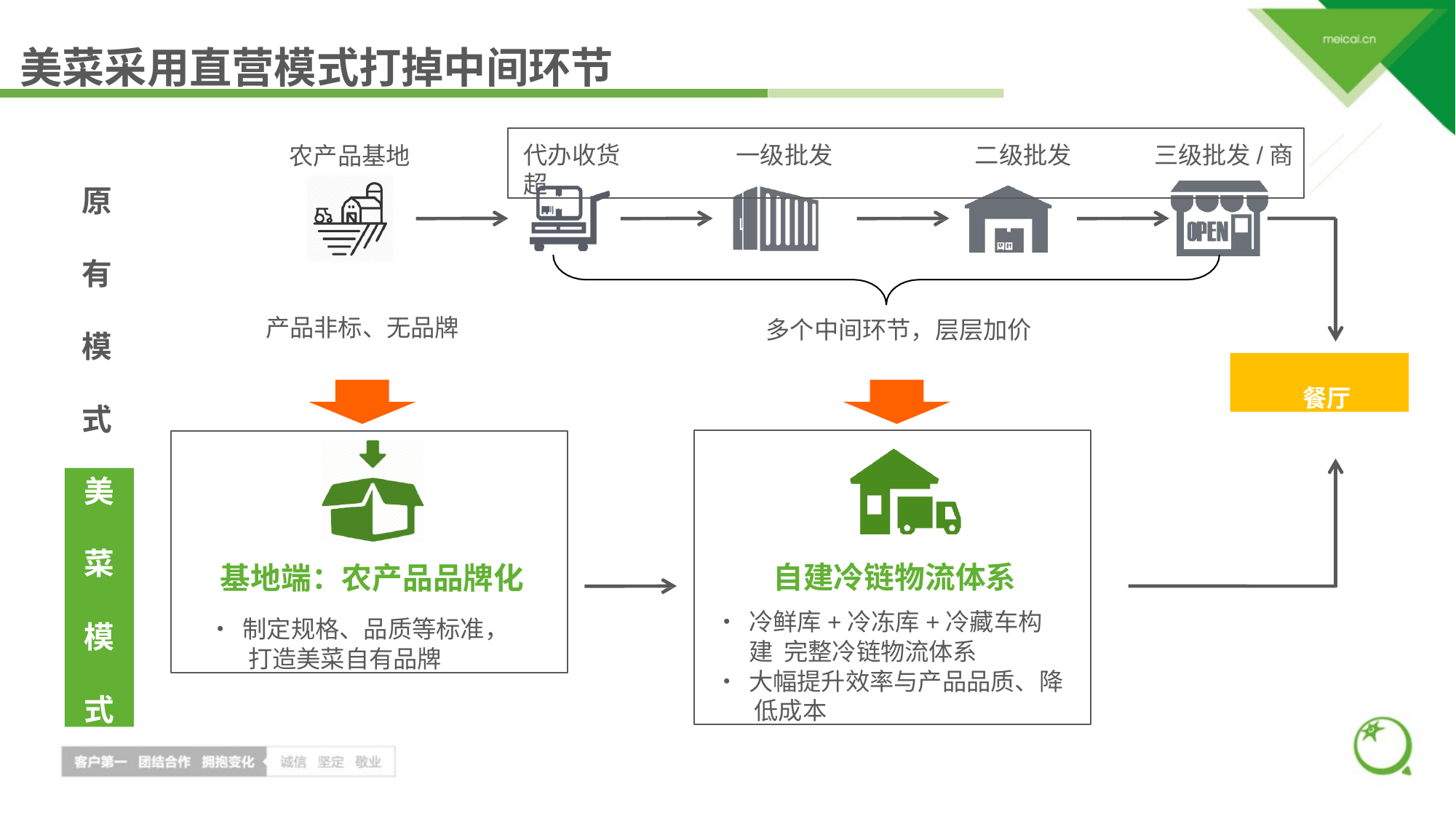

# 美菜采用直营模式打掉中间环节
代办收货	一级批发	二级批发	三级批发/商超
农产品基地

原  有  模  式

产品非标、无品牌
多个中间环节，层层加价

餐厅

自建冷链物流体系
•	冷鲜库+冷冻库+冷藏车构建  完整冷链物流体系
•	大幅提升效率与产品品质、降  低成本

基地端：农产品品牌化
•	制定规格、品质等标准，  打造美菜自有品牌

美  菜  模  式

5